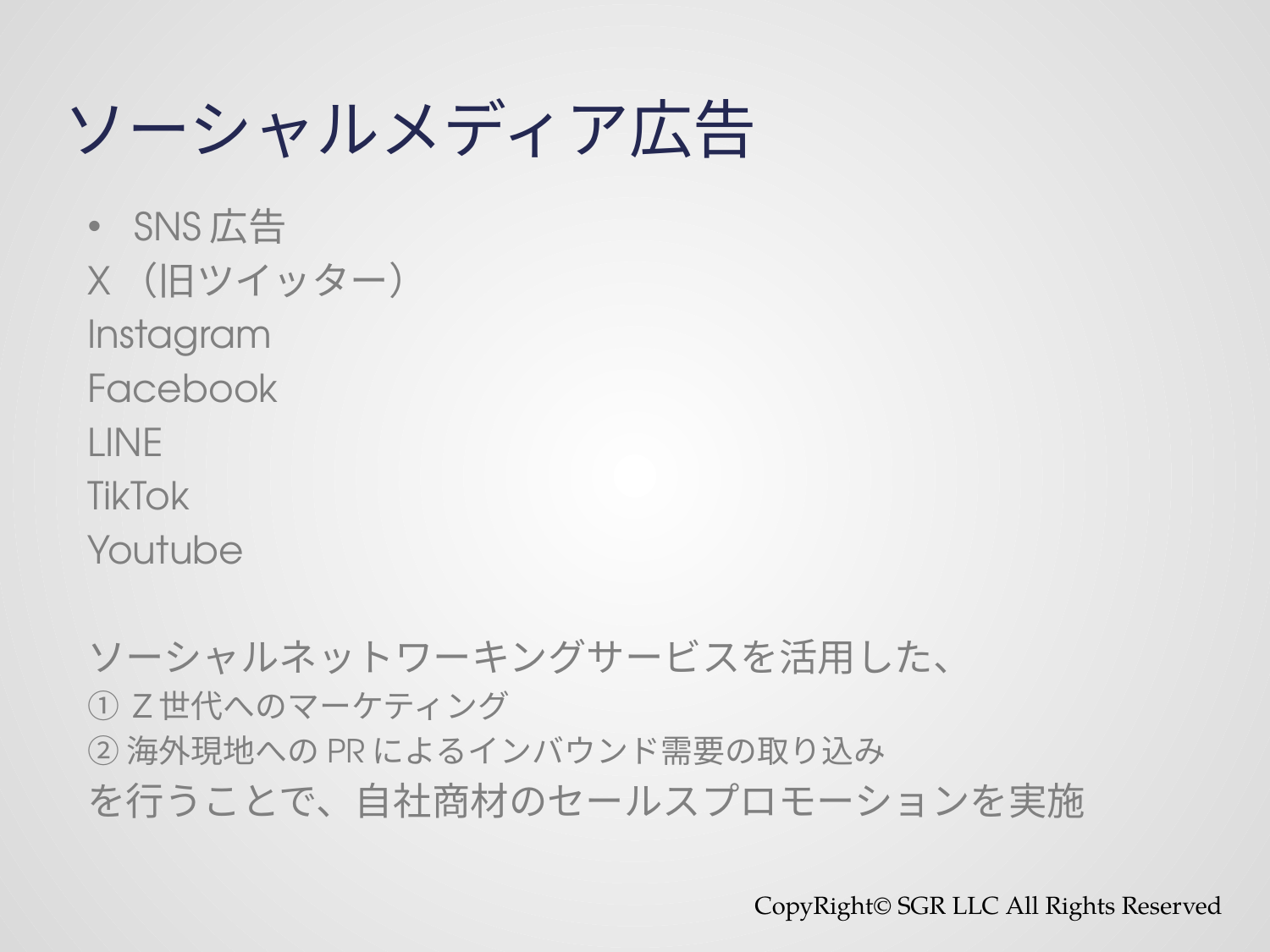

# ソーシャルメディア広告
SNS広告
X（旧ツイッター）
Instagram
Facebook
LINE
TikTok
Youtube

ソーシャルネットワーキングサービスを活用した、
①Ｚ世代へのマーケティング
②海外現地へのPRによるインバウンド需要の取り込み
を行うことで、自社商材のセールスプロモーションを実施
CopyRight© SGR LLC All Rights Reserved